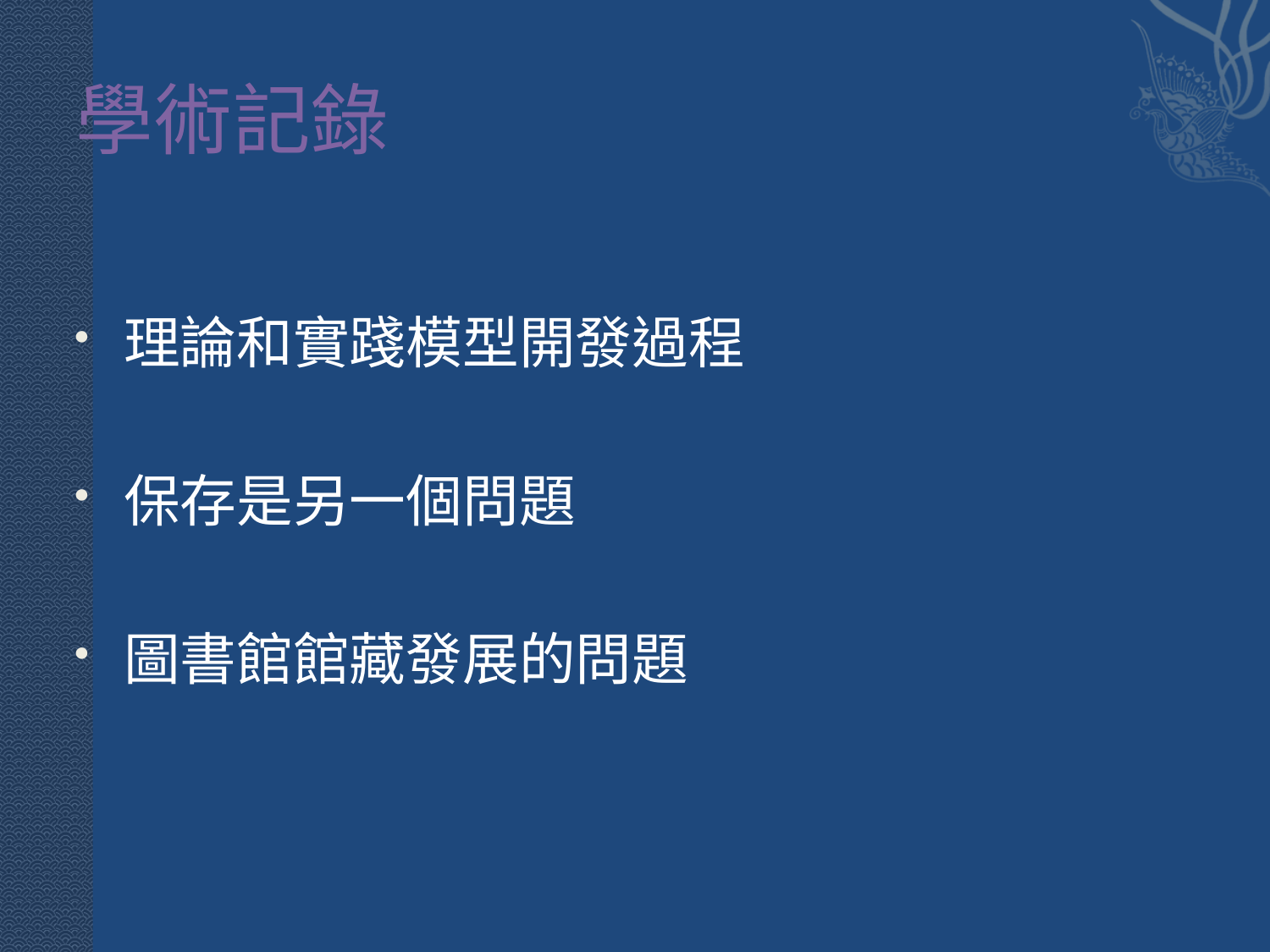

# 學術記錄

理論和實踐模型開發過程

保存是另一個問題

圖書館館藏發展的問題